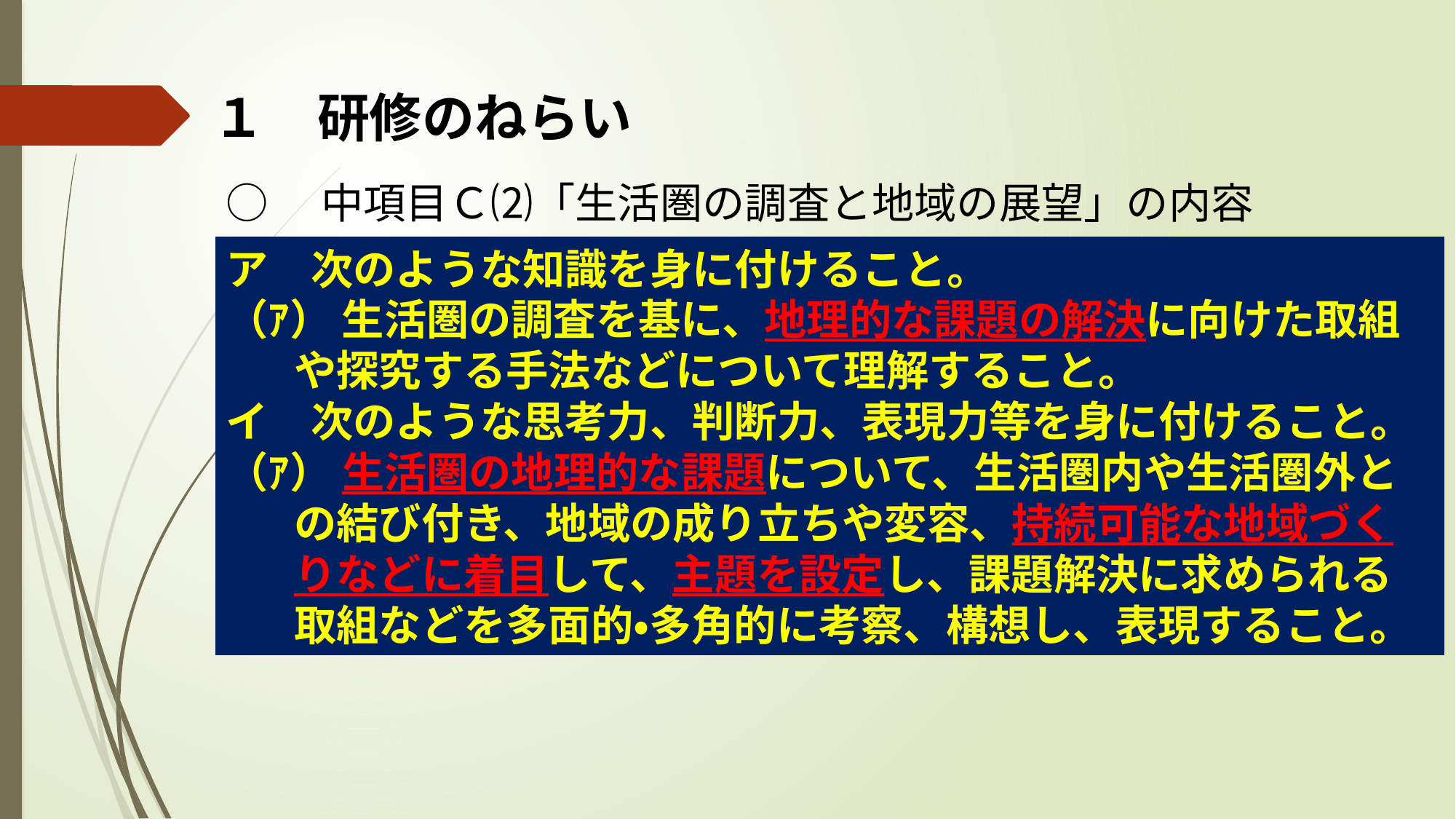

# １　研修のねらい
○　中項目Ｃ⑵「生活圏の調査と地域の展望」の内容
ア　次のような知識を身に付けること。
（ｱ） 生活圏の調査を基に、地理的な課題の解決に向けた取組
      や探究する手法などについて理解すること。
イ　次のような思考力、判断力、表現力等を身に付けること。
（ｱ） 生活圏の地理的な課題について、生活圏内や生活圏外と
      の結び付き、地域の成り立ちや変容、持続可能な地域づく
      りなどに着目して、主題を設定し、課題解決に求められる
      取組などを多面的・多角的に考察、構想し、表現すること。